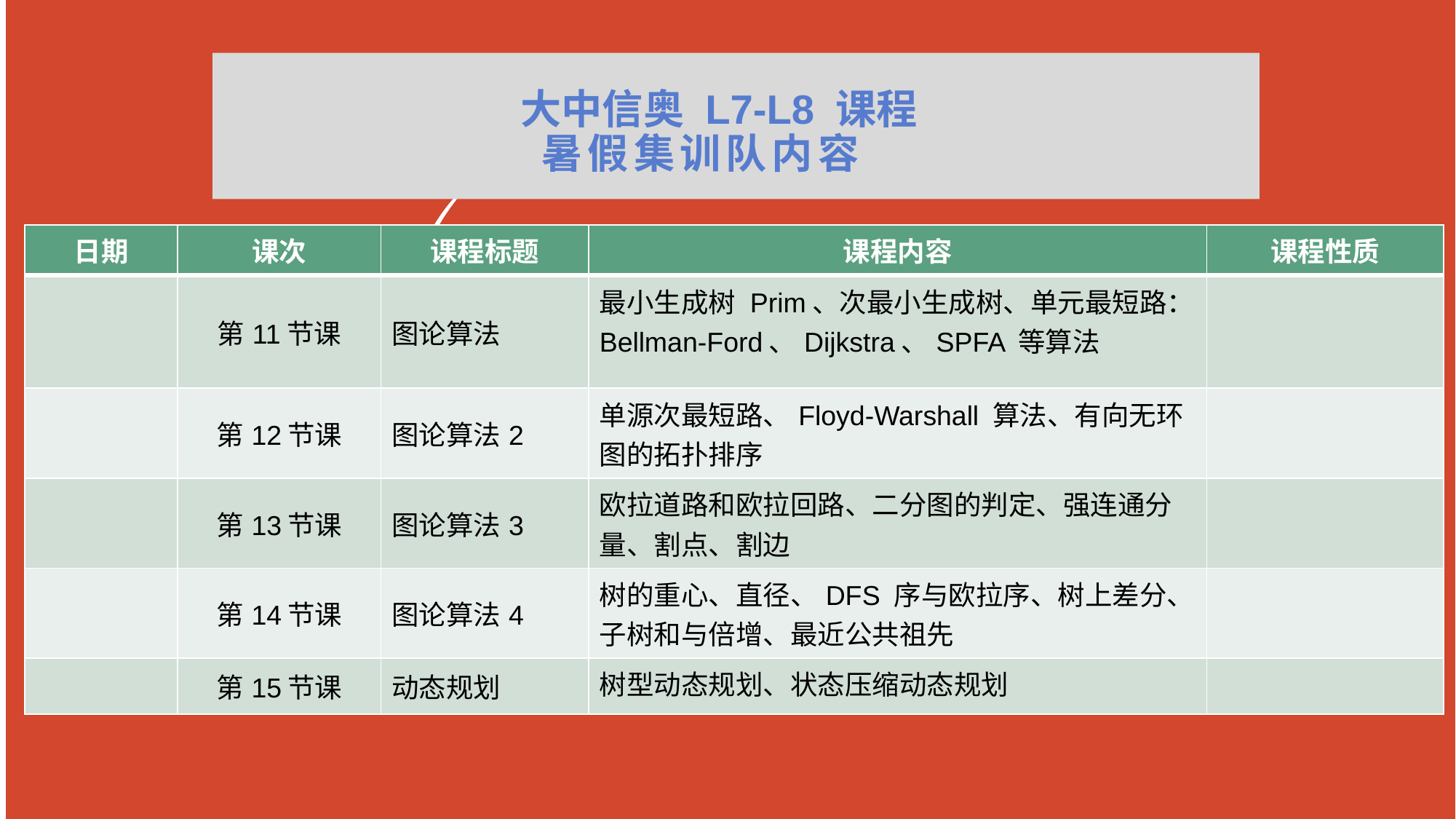

大中信奥 L7-L8 课程
暑假集训队内容

| 日期 | 课次 | 课程标题 | 课程内容 | 课程性质 |
| --- | --- | --- | --- | --- |
|  | 第11节课 | 图论算法 | 最小生成树 Prim、次最小生成树、单元最短路：Bellman-Ford、Dijkstra、SPFA 等算法 |  |
|  | 第12节课 | 图论算法2 | 单源次最短路、Floyd-Warshall 算法、有向无环图的拓扑排序 |  |
|  | 第13节课 | 图论算法3 | 欧拉道路和欧拉回路、二分图的判定、强连通分量、割点、割边 |  |
|  | 第14节课 | 图论算法4 | 树的重心、直径、DFS 序与欧拉序、树上差分、子树和与倍增、最近公共祖先 |  |
|  | 第15节课 | 动态规划 | 树型动态规划、状态压缩动态规划 |  |